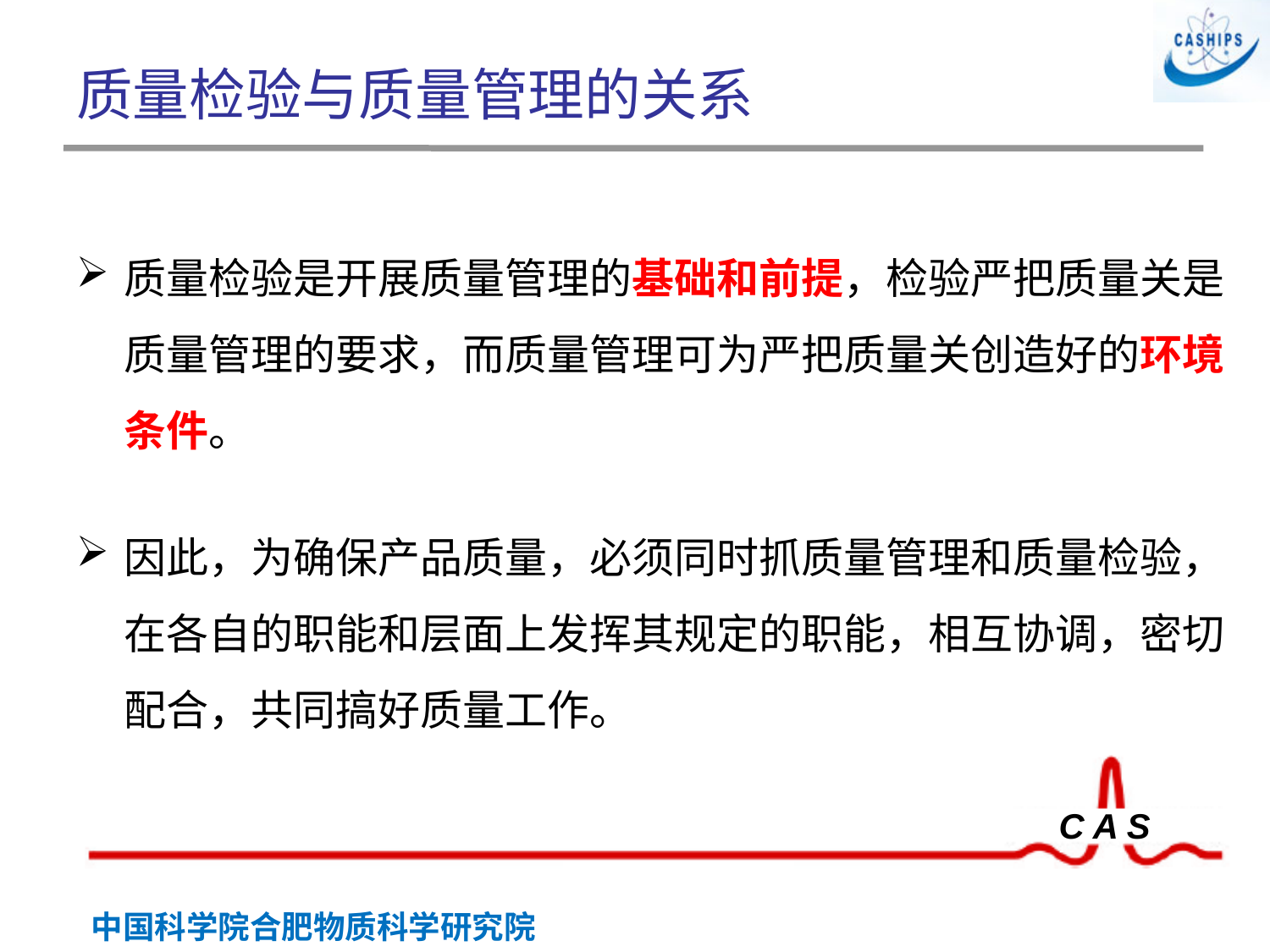

# 质量检验与质量管理的关系

质量检验是开展质量管理的基础和前提，检验严把质量关是质量管理的要求，而质量管理可为严把质量关创造好的环境条件。

因此，为确保产品质量，必须同时抓质量管理和质量检验，在各自的职能和层面上发挥其规定的职能，相互协调，密切配合，共同搞好质量工作。